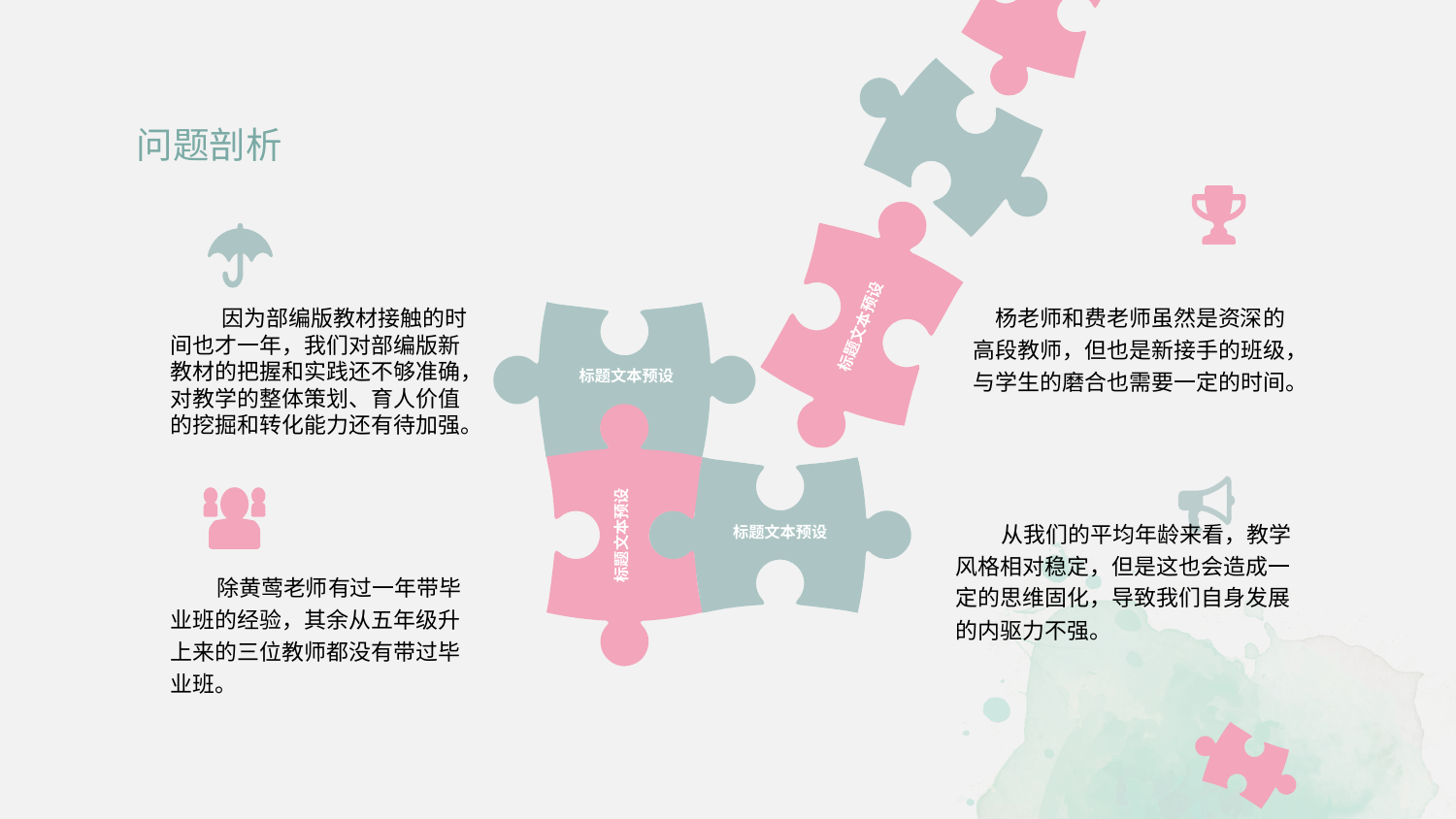

问题剖析

标题文本预设

    杨老师和费老师虽然是资深的高段教师，但也是新接手的班级，与学生的磨合也需要一定的时间。

         因为部编版教材接触的时间也才一年，我们对部编版新教材的把握和实践还不够准确，对教学的整体策划、育人价值的挖掘和转化能力还有待加强。

标题文本预设

标题文本预设

标题文本预设

        从我们的平均年龄来看，教学风格相对稳定，但是这也会造成一定的思维固化，导致我们自身发展的内驱力不强。

        除黄莺老师有过一年带毕业班的经验，其余从五年级升上来的三位教师都没有带过毕业班。